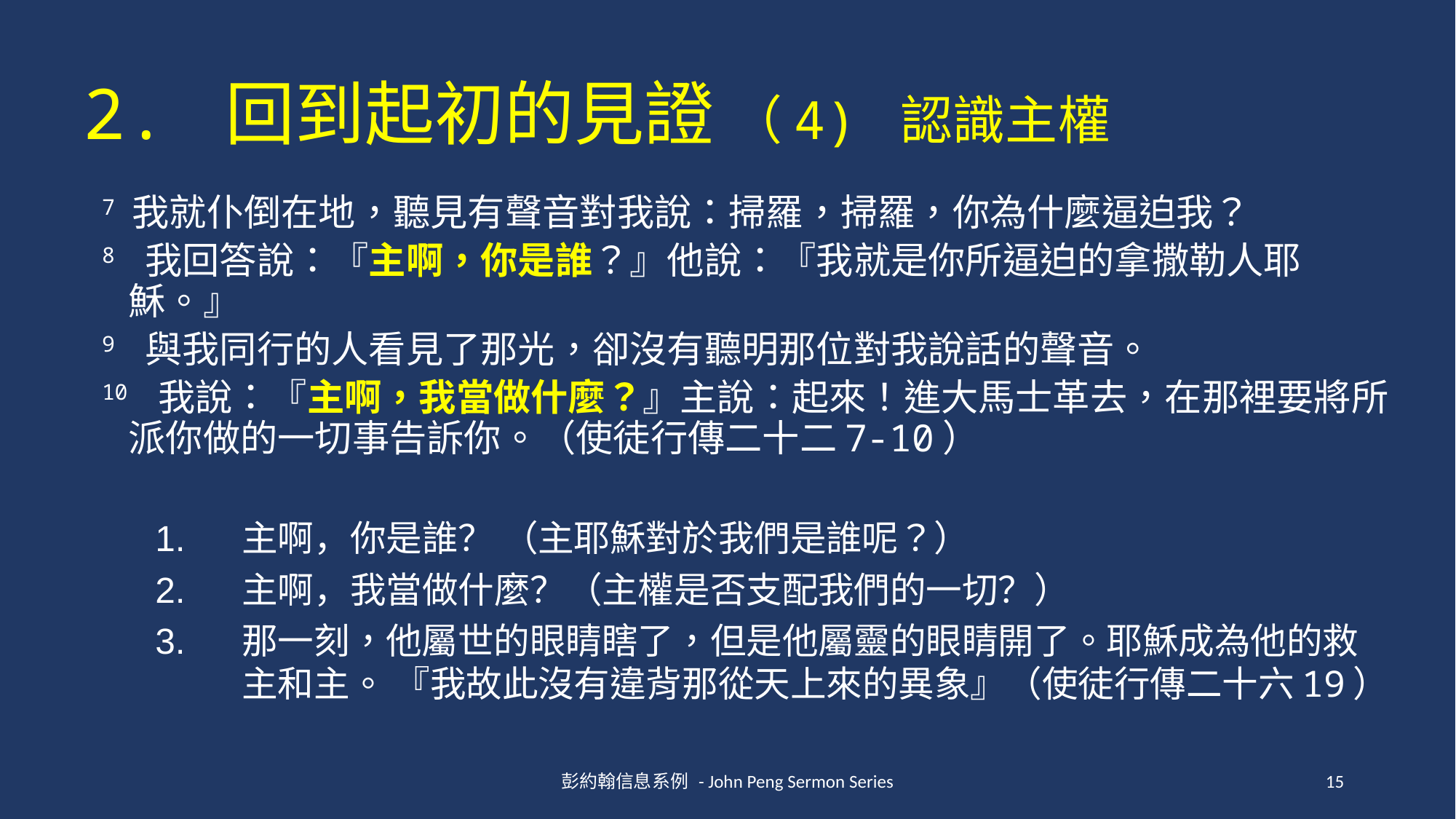

# 2. 回到起初的見證 （4) 認識主權
7 我就仆倒在地，聽見有聲音對我說：掃羅，掃羅，你為什麼逼迫我？
8 我回答說：『主啊，你是誰？』他說：『我就是你所逼迫的拿撒勒人耶穌。』
9 與我同行的人看見了那光，卻沒有聽明那位對我說話的聲音。
10 我說：『主啊，我當做什麼？』主說：起來！進大馬士革去，在那裡要將所派你做的一切事告訴你。（使徒行傳二十二7-10）

主啊，你是誰？ （主耶穌對於我們是誰呢？）
主啊，我當做什麼？（主權是否支配我們的一切？）
那一刻，他屬世的眼睛瞎了，但是他屬靈的眼睛開了。耶穌成為他的救主和主。 『我故此沒有違背那從天上來的異象』（使徒行傳二十六19）

彭約翰信息系例 - John Peng Sermon Series
15